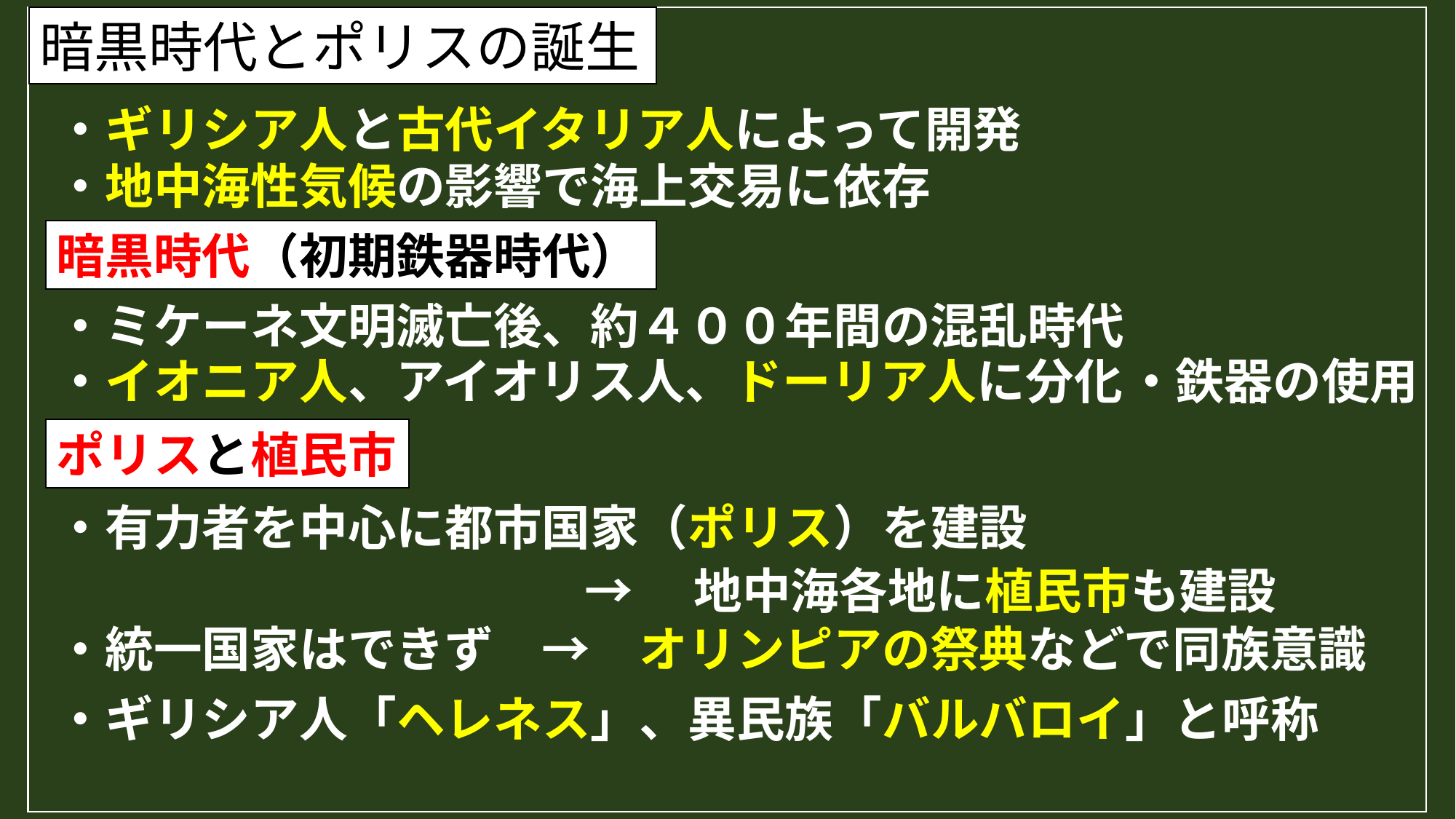

暗黒時代とポリスの誕生
・ギリシア人と古代イタリア人によって開発
・地中海性気候の影響で海上交易に依存
暗黒時代（初期鉄器時代）
・ミケーネ文明滅亡後、約４００年間の混乱時代
・鉄器の使用
・イオニア人、アイオリス人、ドーリア人に分化
ポリスと植民市
・有力者を中心に都市国家（ポリス）を建設
→　地中海各地に植民市も建設
・統一国家はできず　→　オリンピアの祭典などで同族意識
・ギリシア人「ヘレネス」、異民族「バルバロイ」と呼称